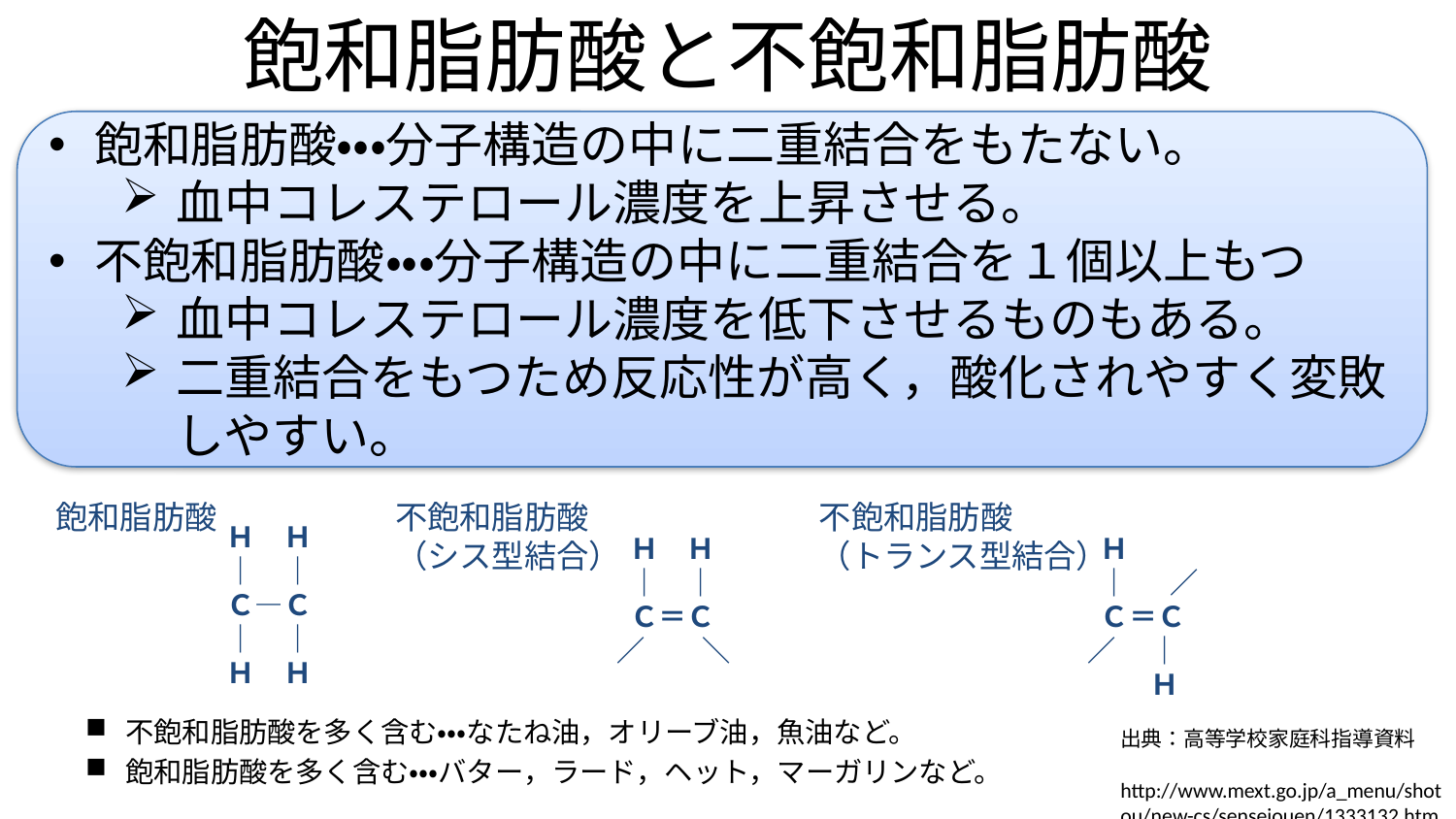

# 飽和脂肪酸と不飽和脂肪酸
飽和脂肪酸・・・分子構造の中に二重結合をもたない。
血中コレステロール濃度を上昇させる。
不飽和脂肪酸・・・分子構造の中に二重結合を１個以上もつ
血中コレステロール濃度を低下させるものもある。
二重結合をもつため反応性が高く，酸化されやすく変敗しやすい。
飽和脂肪酸
Ｈ　Ｈ
｜　｜
Ｃ―Ｃ
｜　｜
Ｈ　Ｈ
不飽和脂肪酸
（シス型結合）
不飽和脂肪酸
（トランス型結合）
 Ｈ　Ｈ
 ｜　｜
 Ｃ＝Ｃ
／　　＼
 Ｈ
 ｜　  ／
 Ｃ＝Ｃ
／　 ｜
　　 Ｈ
不飽和脂肪酸を多く含む・・・なたね油，オリーブ油，魚油など。
飽和脂肪酸を多く含む・・・バター，ラード，ヘット，マーガリンなど。

出典：高等学校家庭科指導資料　　http://www.mext.go.jp/a_menu/shotou/new-cs/senseiouen/1333132.htm